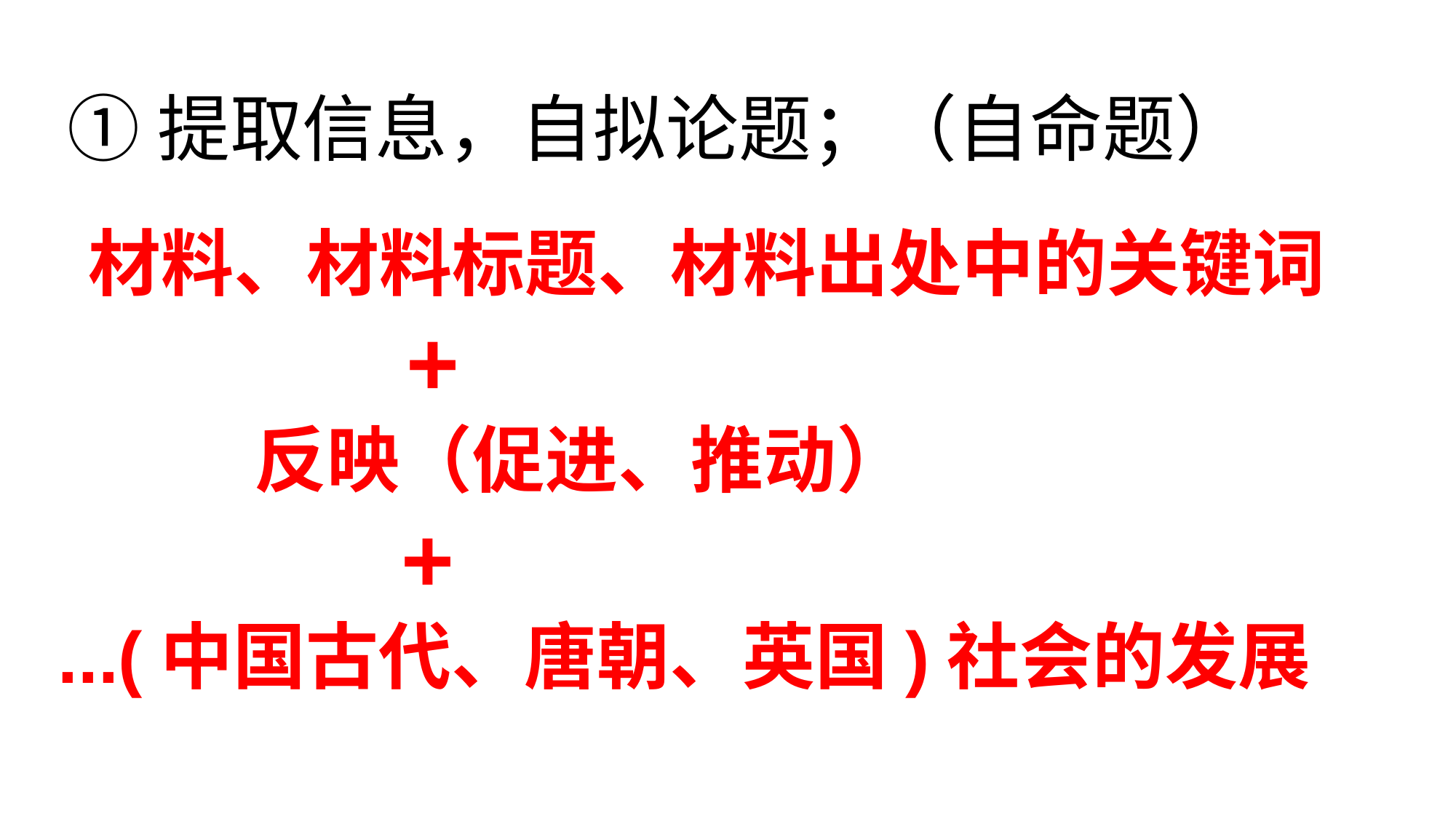

①提取信息，自拟论题；（自命题）
  材料、材料标题、材料出处中的关键词
                  +
            反映（促进、推动）
                  +
 ...(中国古代、唐朝、英国)社会的发展